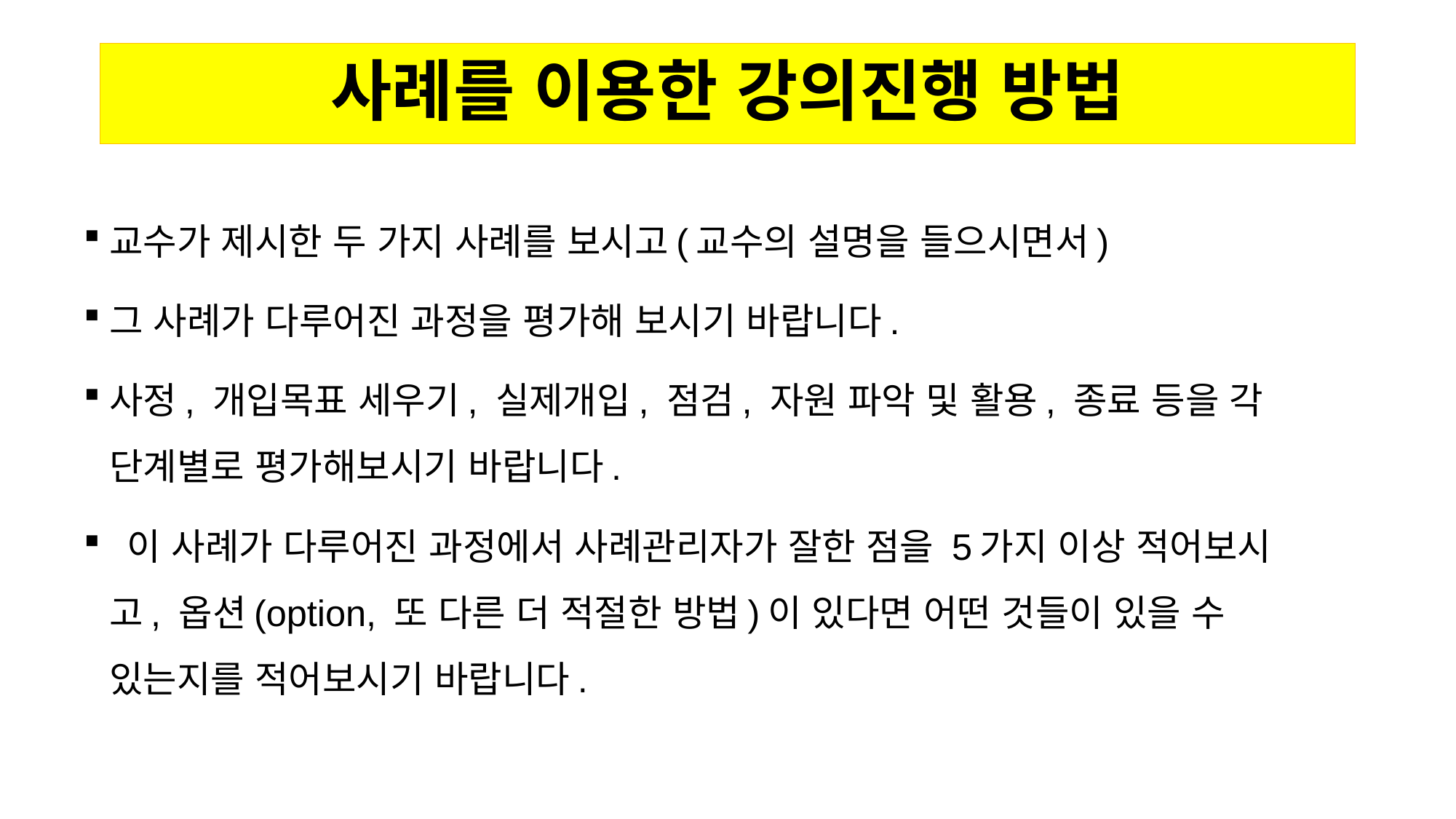

# 사례를 이용한 강의진행 방법
교수가 제시한 두 가지 사례를 보시고(교수의 설명을 들으시면서)
그 사례가 다루어진 과정을 평가해 보시기 바랍니다.
사정, 개입목표 세우기, 실제개입, 점검, 자원 파악 및 활용, 종료 등을 각 단계별로 평가해보시기 바랍니다.
 이 사례가 다루어진 과정에서 사례관리자가 잘한 점을 5가지 이상 적어보시고, 옵션(option, 또 다른 더 적절한 방법)이 있다면 어떤 것들이 있을 수 있는지를 적어보시기 바랍니다.